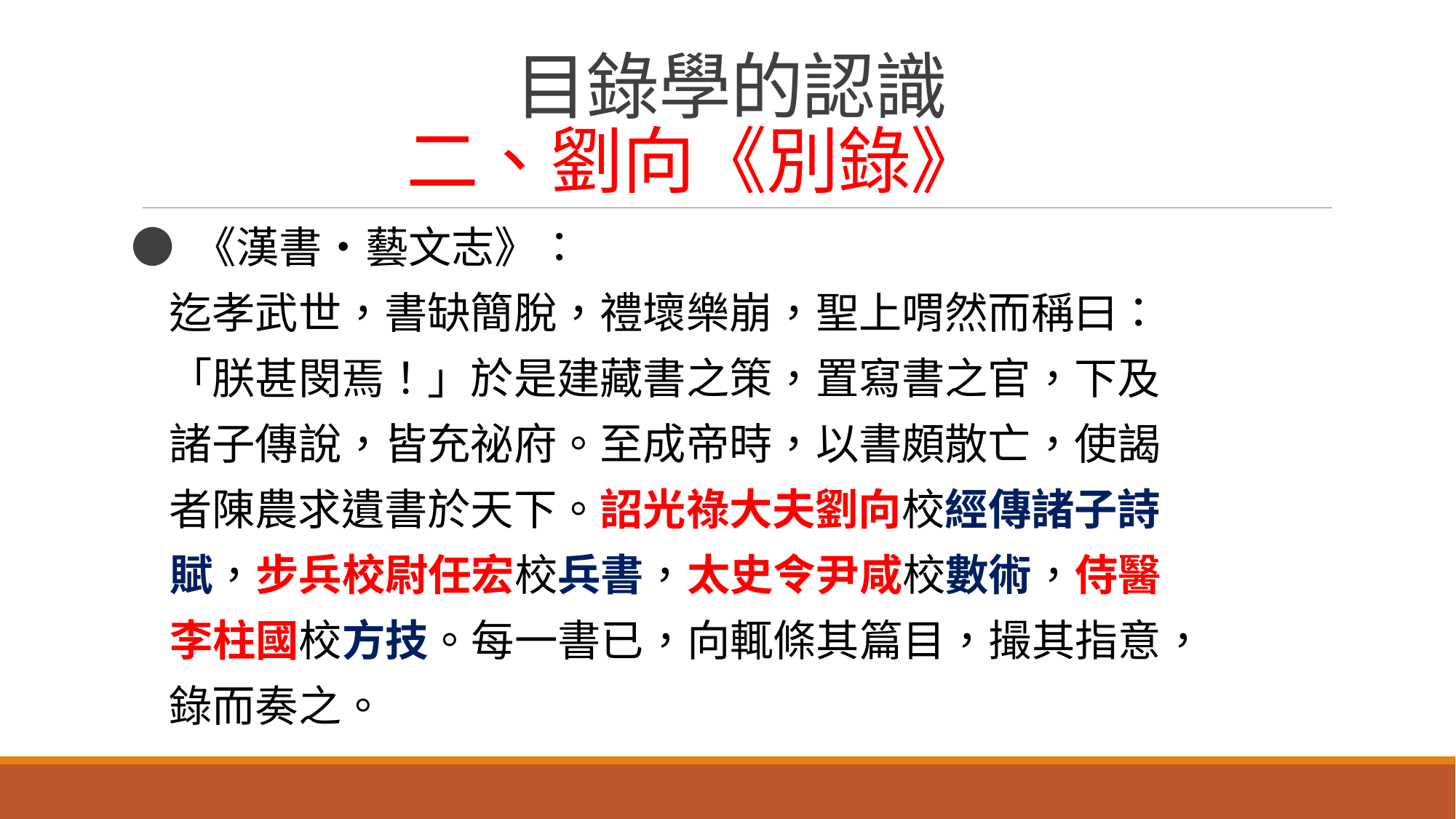

# 目錄學的認識 二、劉向《別錄》
● 《漢書‧藝文志》：
   迄孝武世，書缺簡脫，禮壞樂崩，聖上喟然而稱曰：
   「朕甚閔焉！」於是建藏書之策，置寫書之官，下及
   諸子傳說，皆充祕府。至成帝時，以書頗散亡，使謁
   者陳農求遺書於天下。詔光祿大夫劉向校經傳諸子詩
   賦，步兵校尉任宏校兵書，太史令尹咸校數術，侍醫
   李柱國校方技。每一書已，向輒條其篇目，撮其指意，
   錄而奏之。